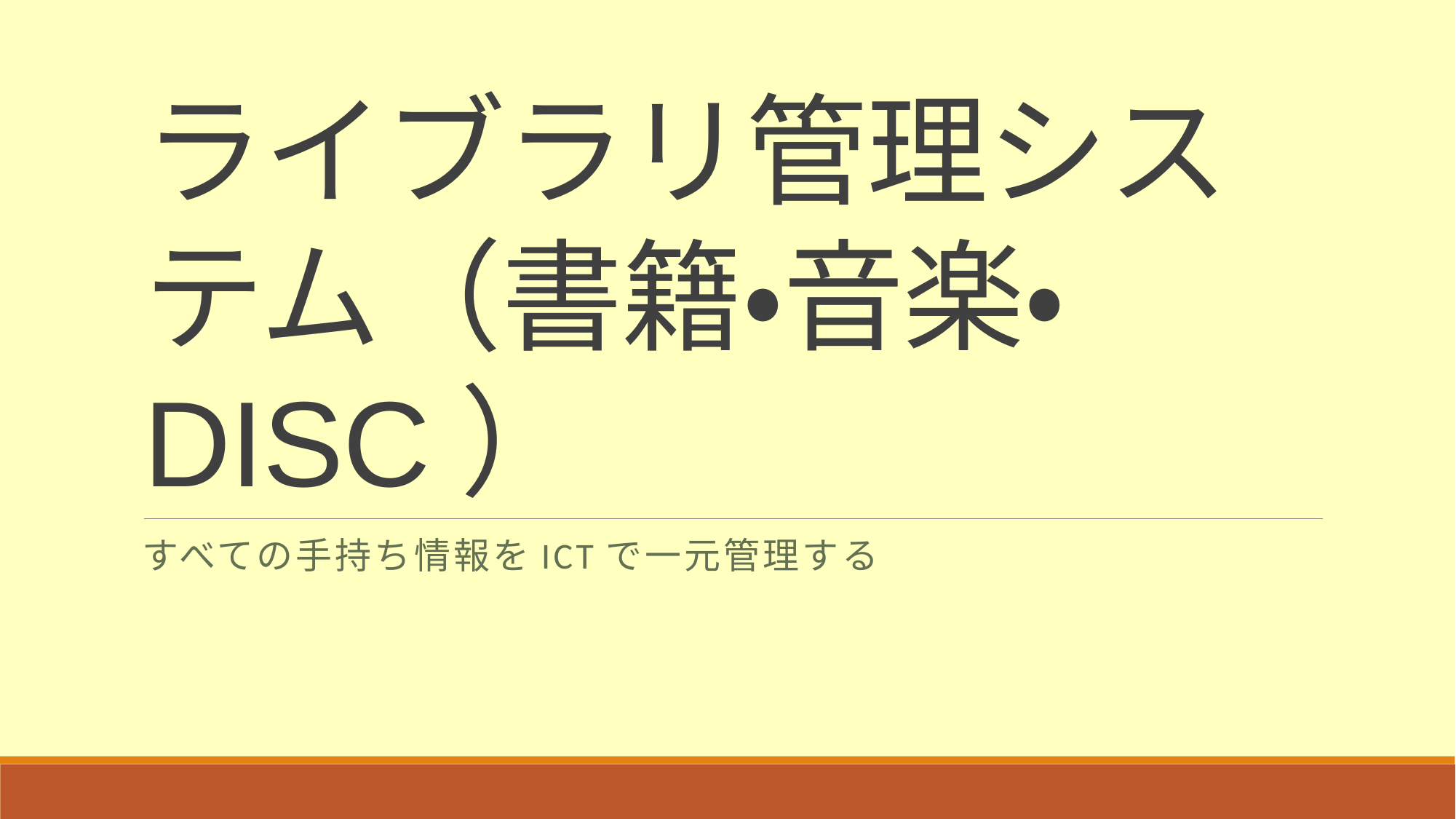

# ライブラリ管理システム（書籍・音楽・DISC）
すべての手持ち情報をICTで一元管理する